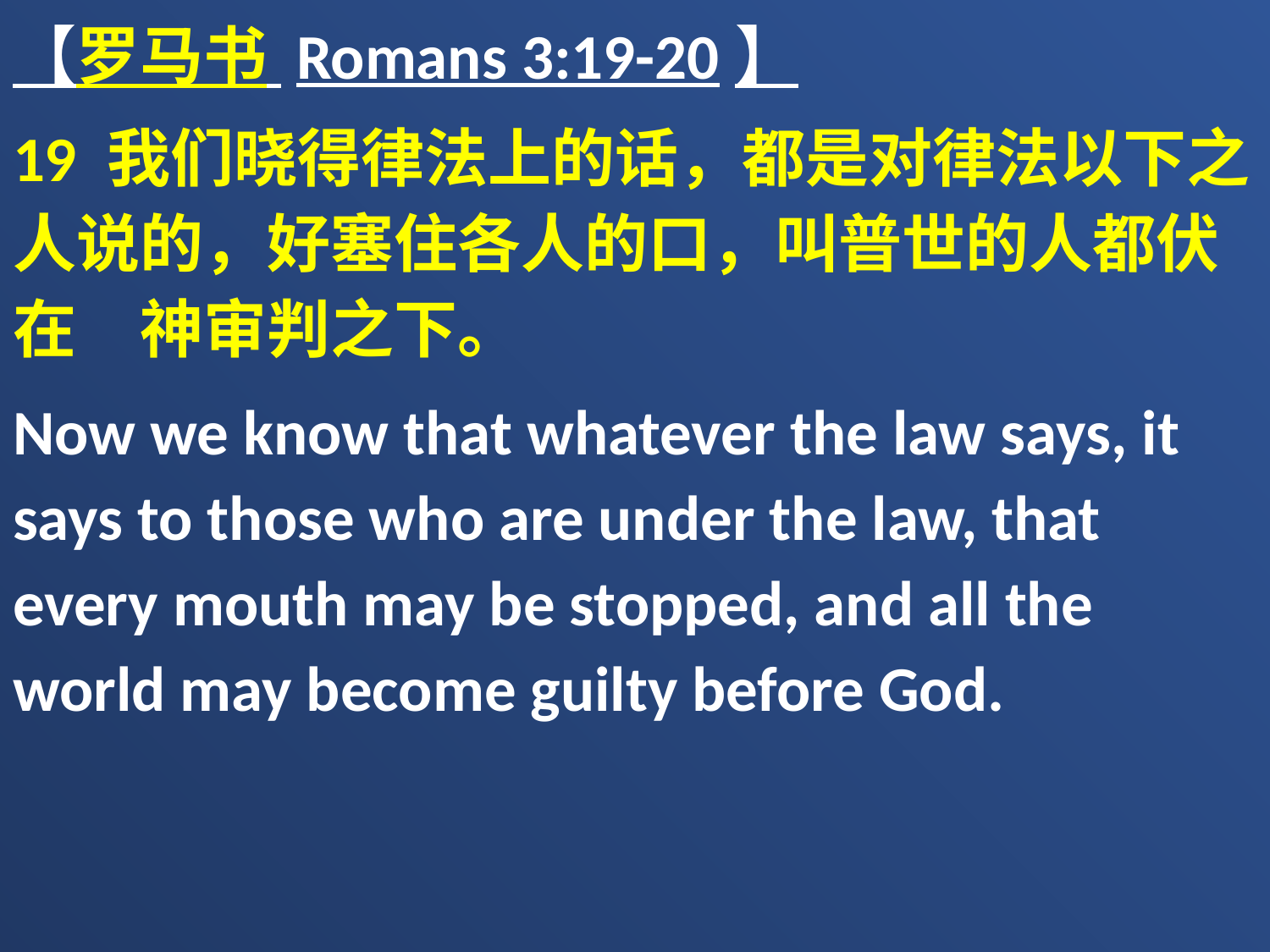

【罗马书 Romans 3:19-20】
19 我们晓得律法上的话，都是对律法以下之人说的，好塞住各人的口，叫普世的人都伏在　神审判之下。
Now we know that whatever the law says, it says to those who are under the law, that every mouth may be stopped, and all the world may become guilty before God.